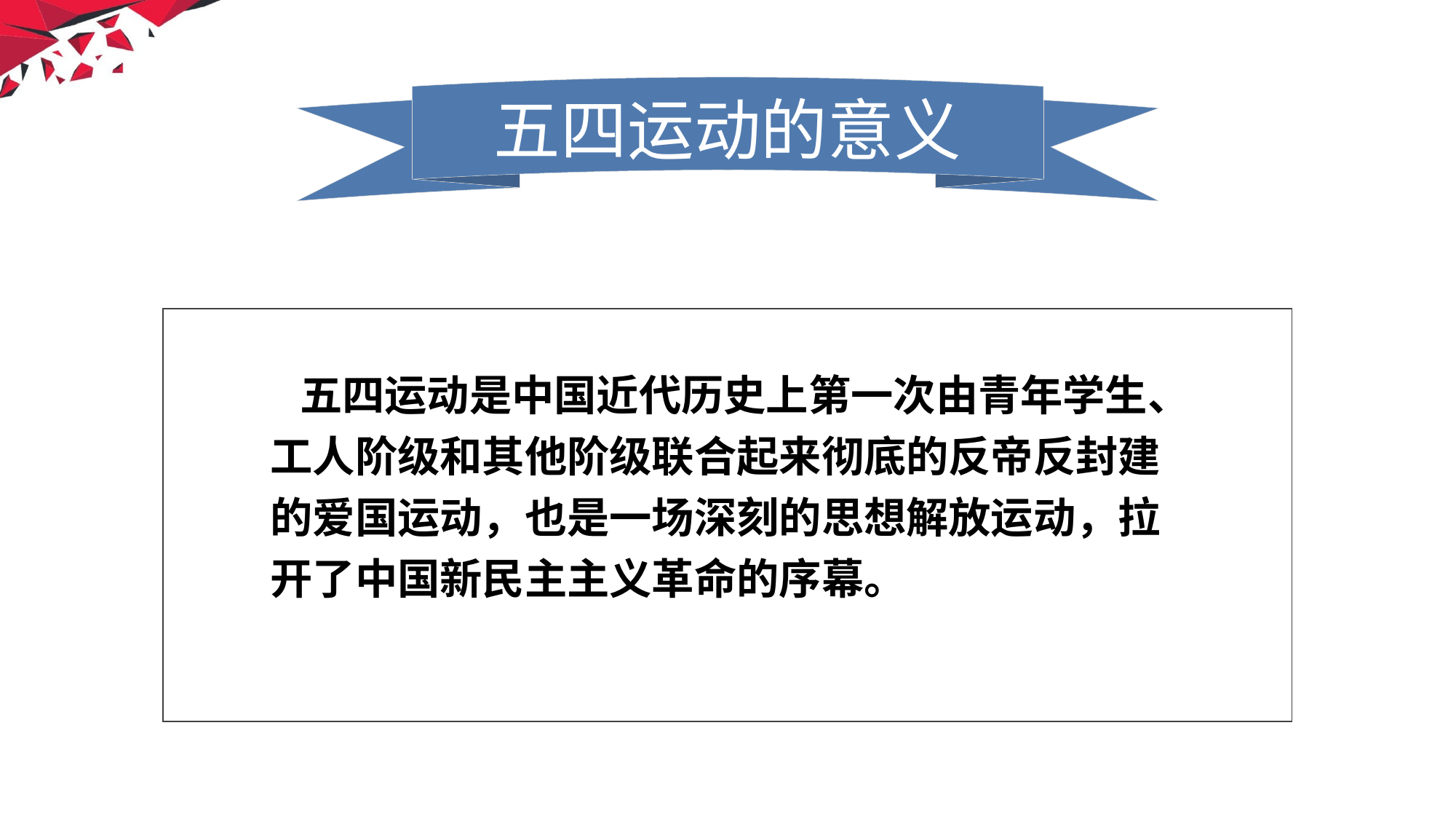

五四运动的意义

  五四运动是中国近代历史上第一次由青年学生、工人阶级和其他阶级联合起来彻底的反帝反封建的爱国运动，也是一场深刻的思想解放运动，拉开了中国新民主主义革命的序幕。